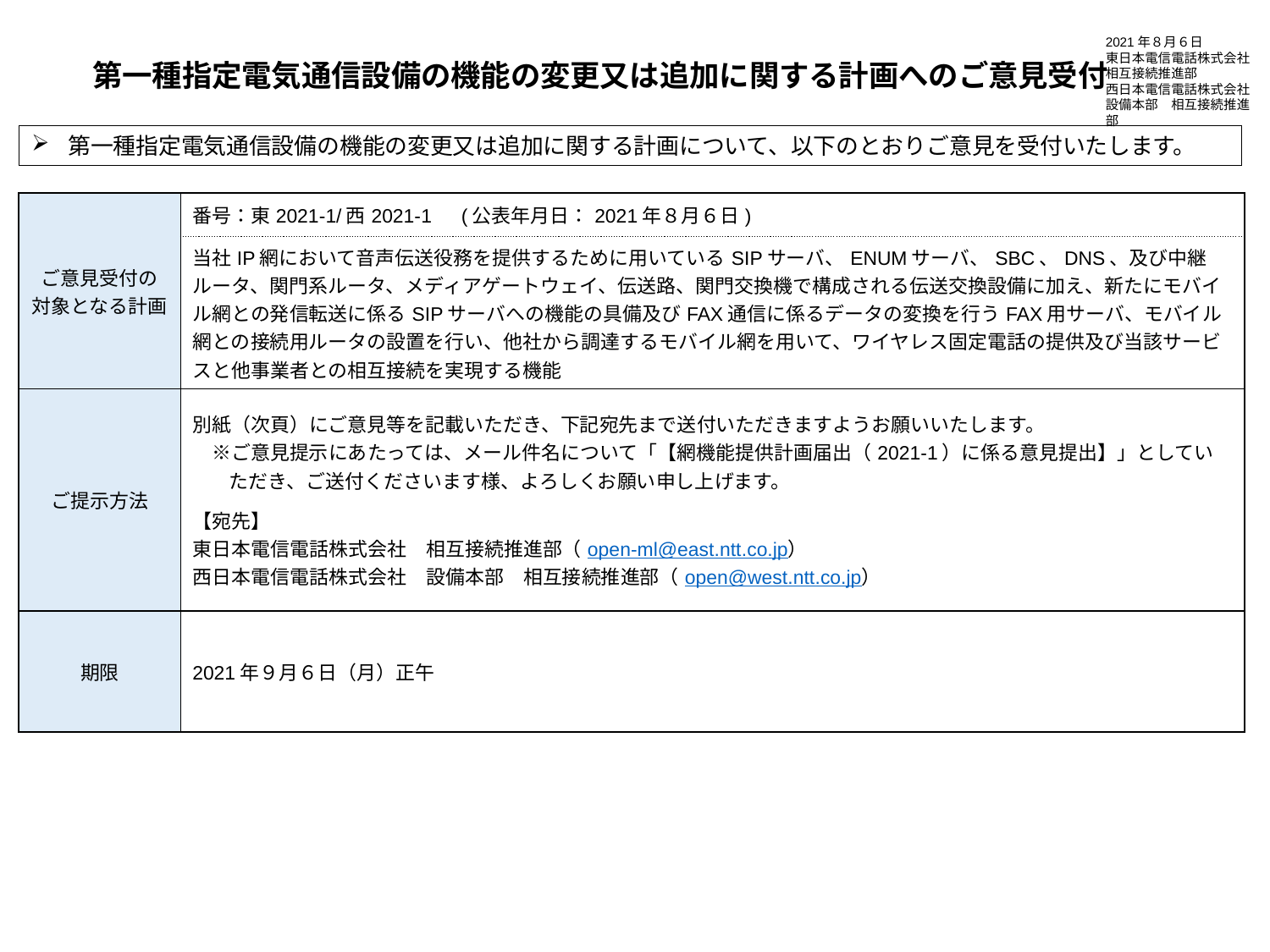

2021年８月６日
東日本電信電話株式会社
相互接続推進部
西日本電信電話株式会社
設備本部　相互接続推進部
第一種指定電気通信設備の機能の変更又は追加に関する計画へのご意見受付
第一種指定電気通信設備の機能の変更又は追加に関する計画について、以下のとおりご意見を受付いたします。
| ご意見受付の 対象となる計画 | 番号：東2021-1/西2021-1　(公表年月日：2021年８月６日) |
| --- | --- |
|  | 当社IP網において音声伝送役務を提供するために用いているSIPサーバ、ENUMサーバ、SBC、DNS、及び中継ルータ、関門系ルータ、メディアゲートウェイ、伝送路、関門交換機で構成される伝送交換設備に加え、新たにモバイル網との発信転送に係るSIPサーバへの機能の具備及びFAX通信に係るデータの変換を行うFAX用サーバ、モバイル網との接続用ルータの設置を行い、他社から調達するモバイル網を用いて、ワイヤレス固定電話の提供及び当該サービスと他事業者との相互接続を実現する機能 |
| ご提示方法 | 別紙（次頁）にご意見等を記載いただき、下記宛先まで送付いただきますようお願いいたします。 　※ご意見提示にあたっては、メール件名について「【網機能提供計画届出（2021-1）に係る意見提出】」としていただき、ご送付くださいます様、よろしくお願い申し上げます。 【宛先】 東日本電信電話株式会社　相互接続推進部（open-ml@east.ntt.co.jp） 西日本電信電話株式会社　設備本部　相互接続推進部（open@west.ntt.co.jp） |
| 期限 | 2021年９月６日（月）正午 |